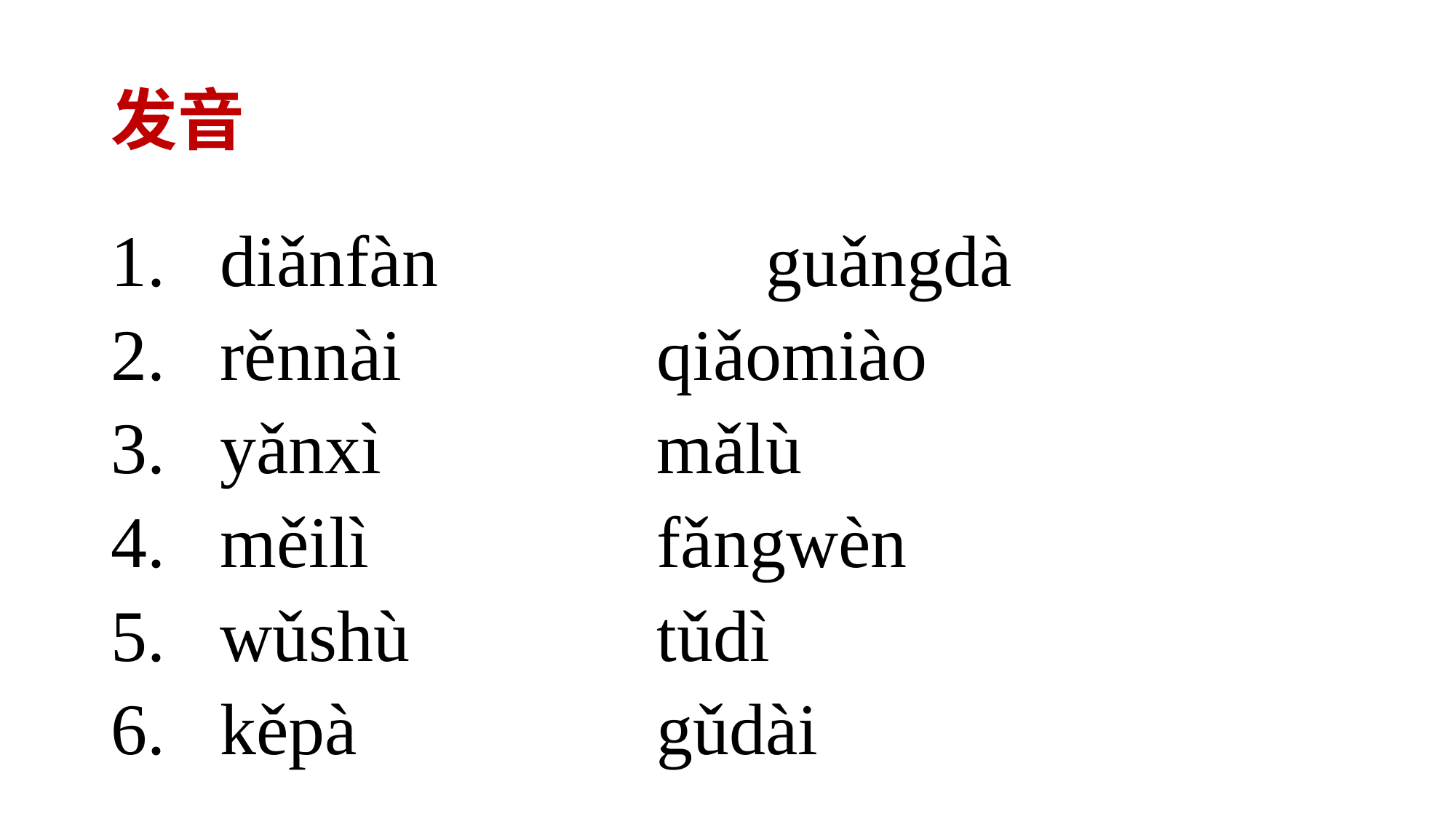

# 发音
diǎnfàn			guǎngdà
rěnnài			qiǎomiào
yǎnxì			mǎlù
měilì			fǎngwèn
wǔshù			tǔdì
kěpà			gǔdài